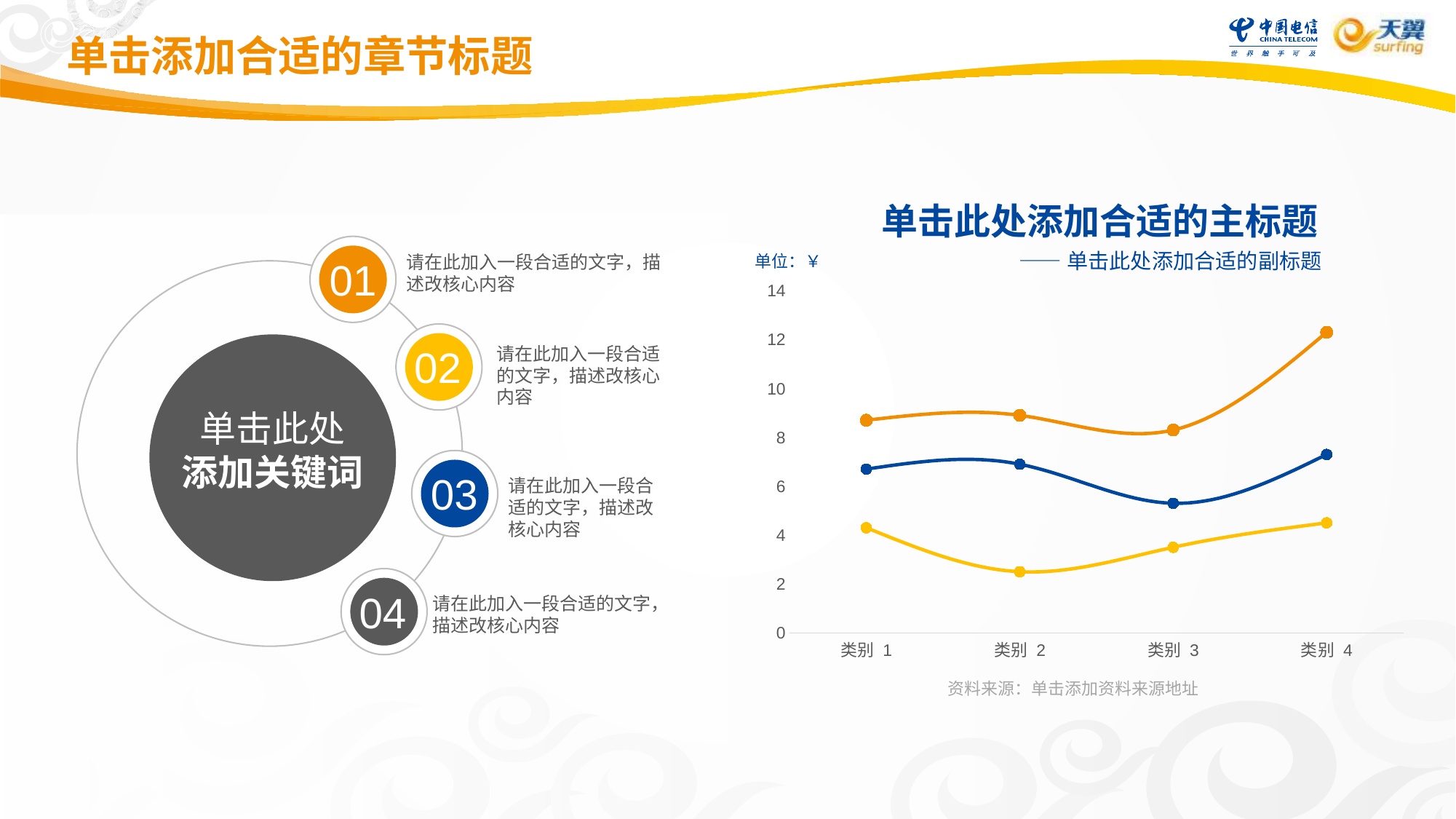

单击添加合适的章节标题
单击此处添加合适的主标题

01
——单击此处添加合适的副标题
请在此加入一段合适的文字，描述改核心内容
单位：￥

### Chart

| Category | 系列 1 | 系列 2 | 系列 3 |
|---|---|---|---|
| 类别 1 | 4.3 | 2.4 | 2.0 |
| 类别 2 | 2.5 | 4.4 | 2.0 |
| 类别 3 | 3.5 | 1.8 | 3.0 |
| 类别 4 | 4.5 | 2.8 | 5.0 |

02
请在此加入一段合适的文字，描述改核心内容
单击此处
添加关键词

03
请在此加入一段合适的文字，描述改核心内容

04
请在此加入一段合适的文字，描述改核心内容
资料来源：单击添加资料来源地址